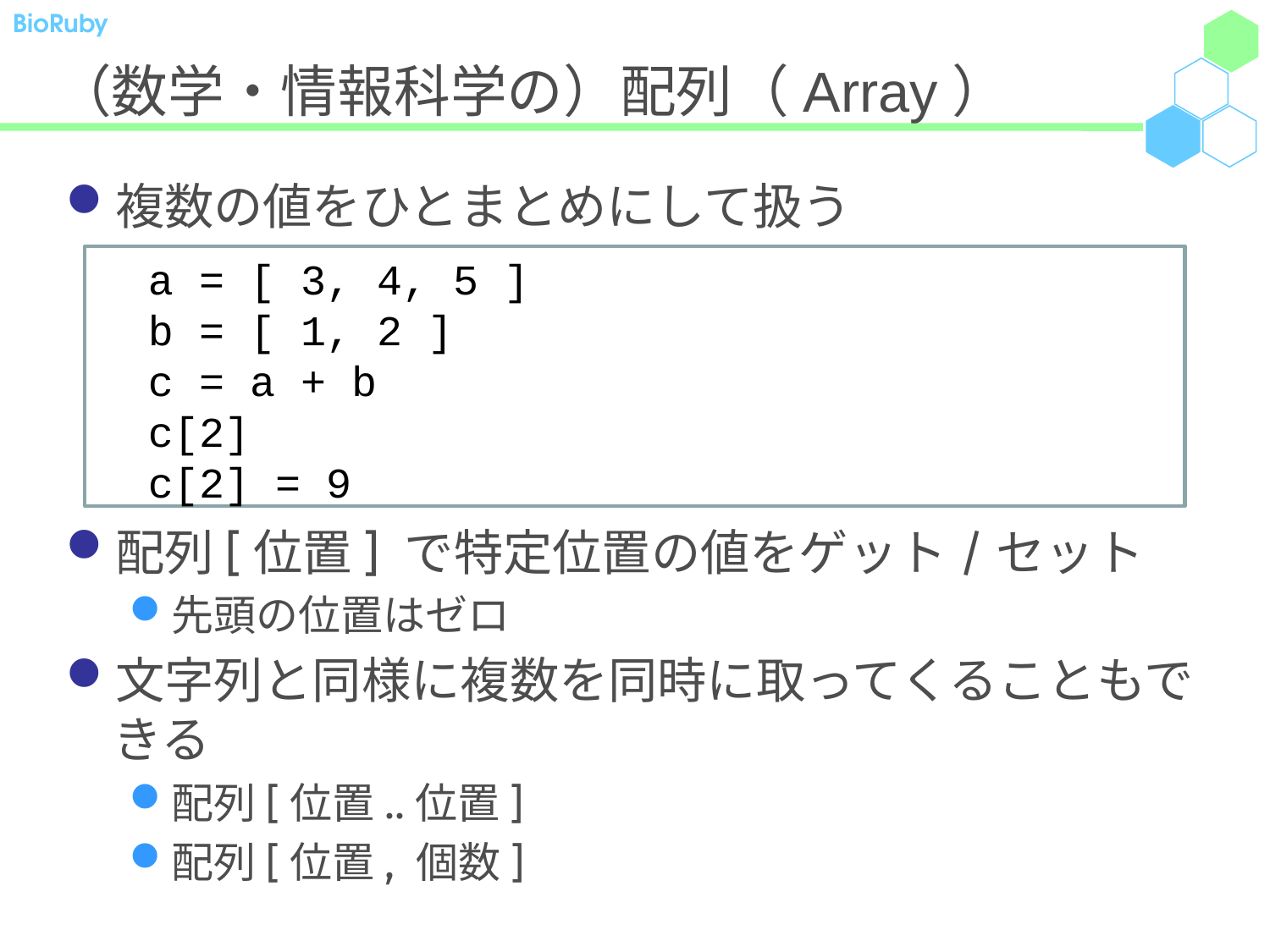

# （数学・情報科学の）配列（Array）
複数の値をひとまとめにして扱う

配列[位置] で特定位置の値をゲット/セット
先頭の位置はゼロ
文字列と同様に複数を同時に取ってくることもできる
配列[位置..位置]
配列[位置, 個数]
  a = [ 3, 4, 5 ]
  b = [ 1, 2 ]
  c = a + b
  c[2]
  c[2] = 9